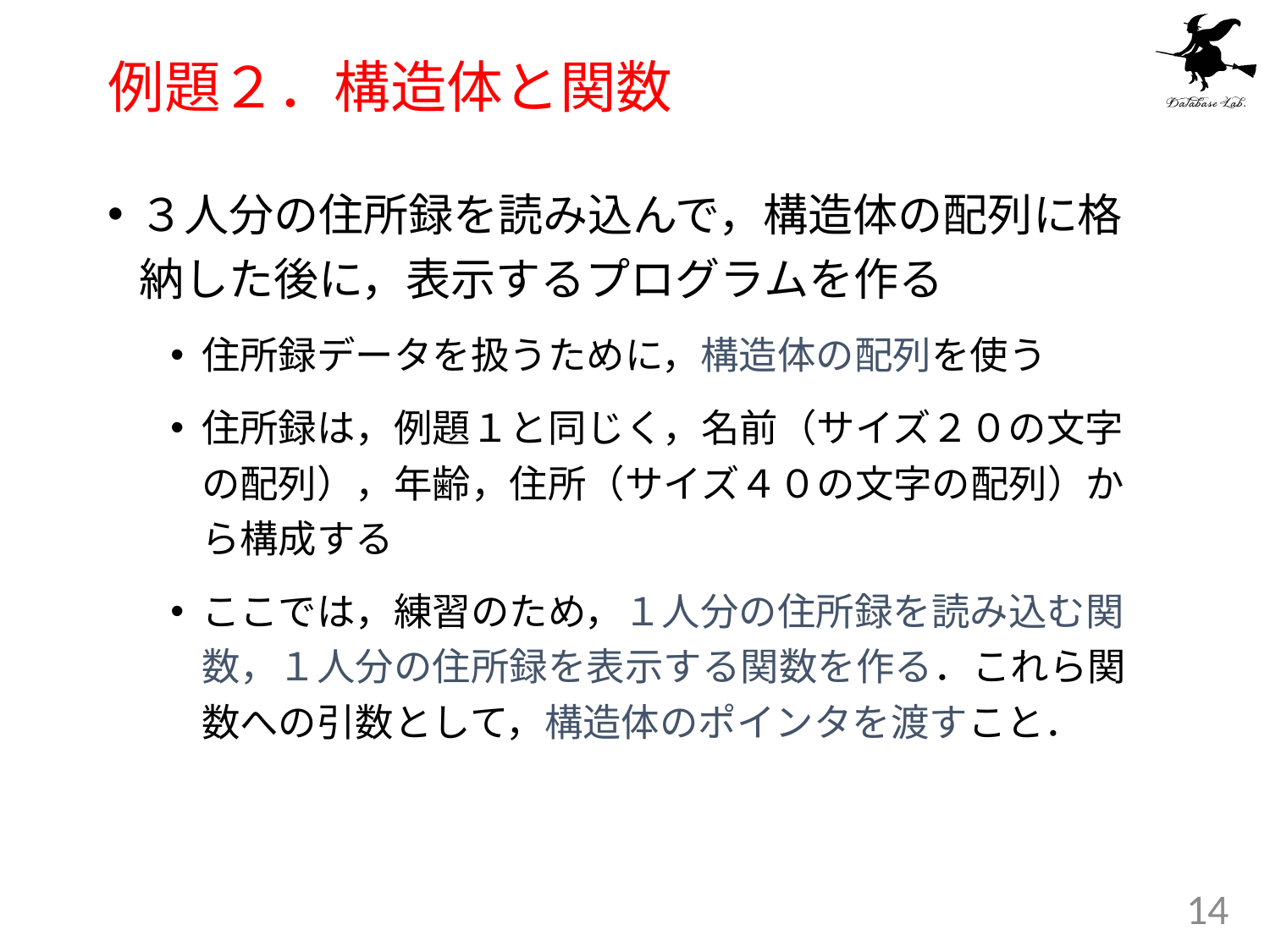

# 例題２．構造体と関数
３人分の住所録を読み込んで，構造体の配列に格納した後に，表示するプログラムを作る
住所録データを扱うために，構造体の配列を使う
住所録は，例題１と同じく，名前（サイズ２０の文字の配列），年齢，住所（サイズ４０の文字の配列）から構成する
ここでは，練習のため，１人分の住所録を読み込む関数，１人分の住所録を表示する関数を作る．これら関数への引数として，構造体のポインタを渡すこと．

14